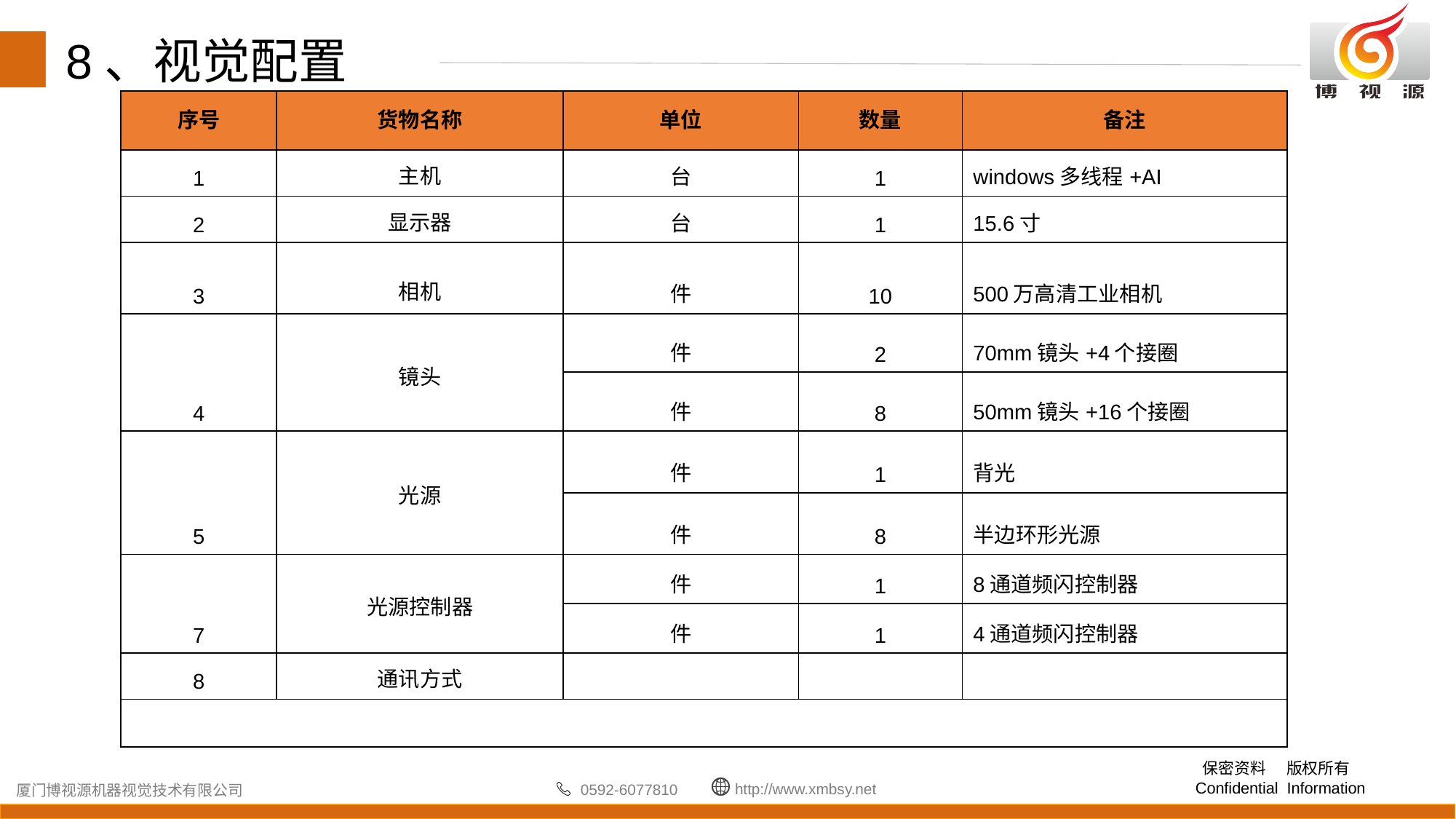

8、视觉配置
| 序号 | 货物名称 | 单位 | 数量 | 备注 |
| --- | --- | --- | --- | --- |
| 1 | 主机 | 台 | 1 | windows多线程+AI |
| 2 | 显示器 | 台 | 1 | 15.6寸 |
| 3 | 相机 | 件 | 10 | 500万高清工业相机 |
| 4 | 镜头 | 件 | 2 | 70mm镜头+4个接圈 |
|  |  | 件 | 8 | 50mm镜头+16个接圈 |
| 5 | 光源 | 件 | 1 | 背光 |
|  |  | 件 | 8 | 半边环形光源 |
| 7 | 光源控制器 | 件 | 1 | 8通道频闪控制器 |
|  |  | 件 | 1 | 4通道频闪控制器 |
| 8 | 通讯方式 |  |  |  |
|  |  |  |  |  |